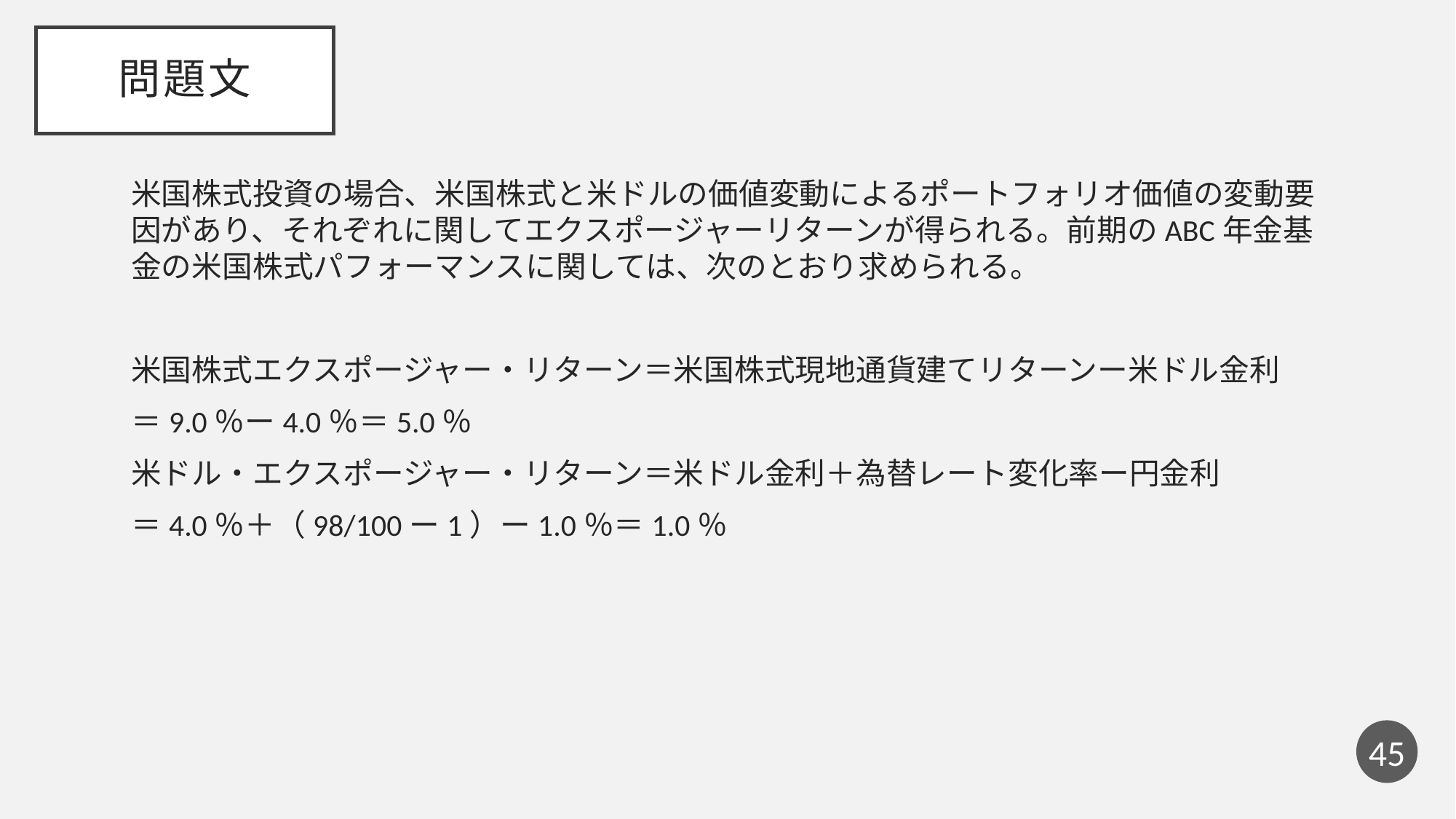

# 問題文
米国株式投資の場合、米国株式と米ドルの価値変動によるポートフォリオ価値の変動要因があり、それぞれに関してエクスポージャーリターンが得られる。前期のABC年金基金の米国株式パフォーマンスに関しては、次のとおり求められる。

米国株式エクスポージャー・リターン＝米国株式現地通貨建てリターンー米ドル金利
＝9.0％ー4.0％＝5.0％
米ドル・エクスポージャー・リターン＝米ドル金利＋為替レート変化率ー円金利
＝4.0％＋（98/100ー1）ー1.0％＝1.0％
45